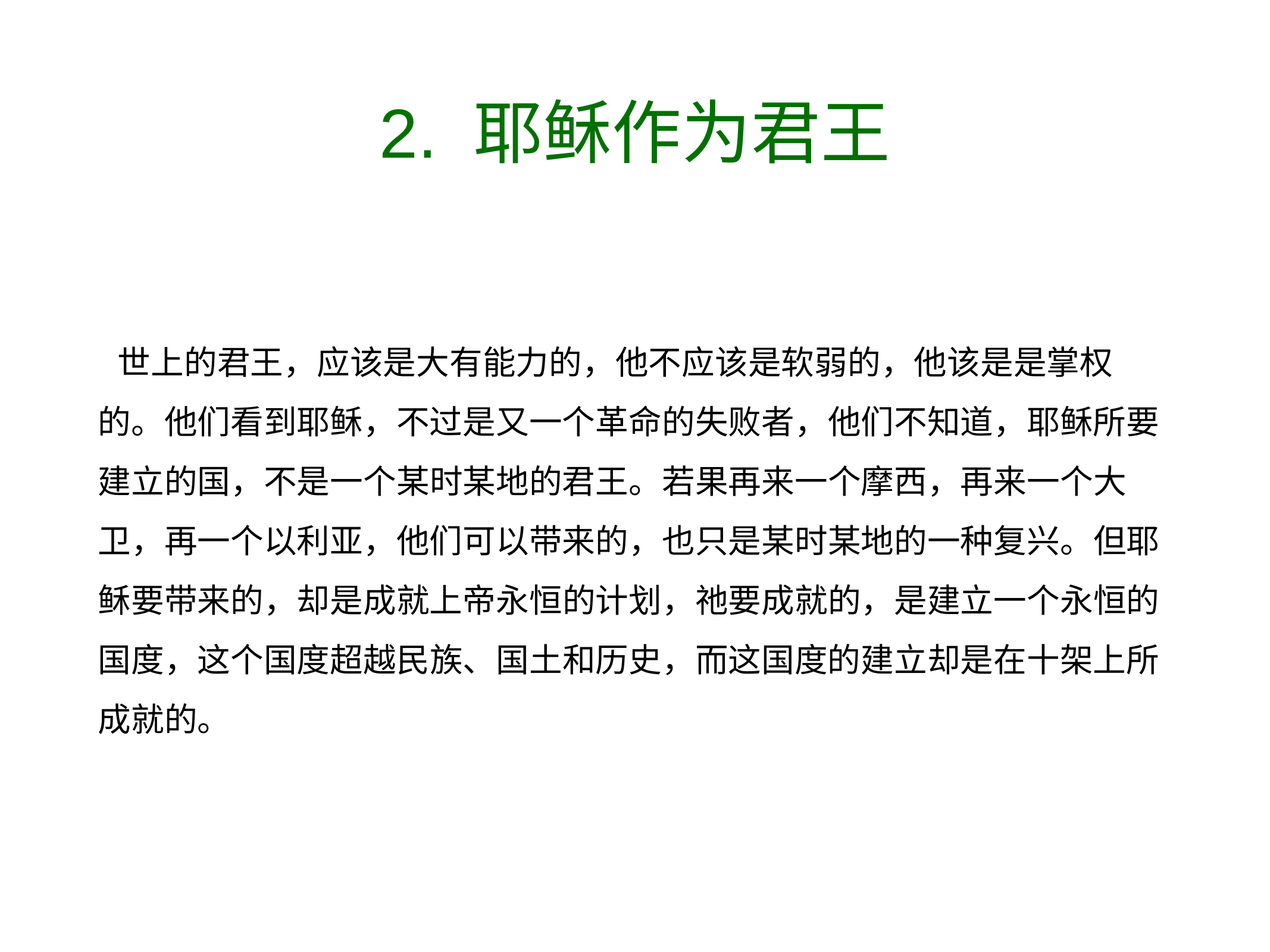

# 2. 耶稣作为君王
世上的君王，应该是大有能力的，他不应该是软弱的，他该是是掌权的。他们看到耶稣，不过是又一个革命的失败者，他们不知道，耶稣所要建立的国，不是一个某时某地的君王。若果再来一个摩西，再来一个大卫，再一个以利亚，他们可以带来的，也只是某时某地的一种复兴。但耶稣要带来的，却是成就上帝永恒的计划，祂要成就的，是建立一个永恒的国度，这个国度超越民族、国土和历史，而这国度的建立却是在十架上所成就的。